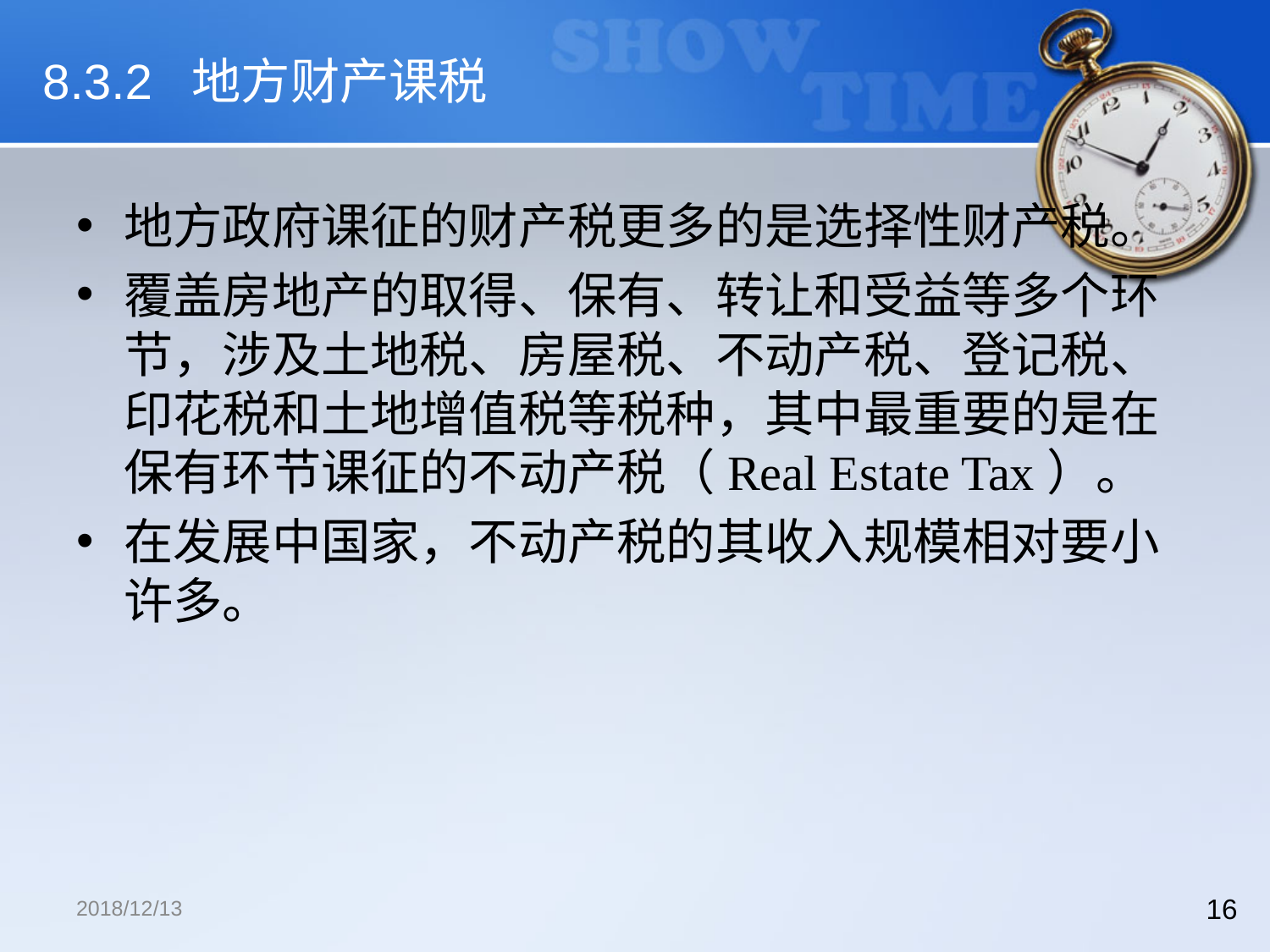

# 8.3.2  地方财产课税
地方政府课征的财产税更多的是选择性财产税。
覆盖房地产的取得、保有、转让和受益等多个环节，涉及土地税、房屋税、不动产税、登记税、印花税和土地增值税等税种，其中最重要的是在保有环节课征的不动产税（Real Estate Tax）。
在发展中国家，不动产税的其收入规模相对要小许多。
2018/12/13
16